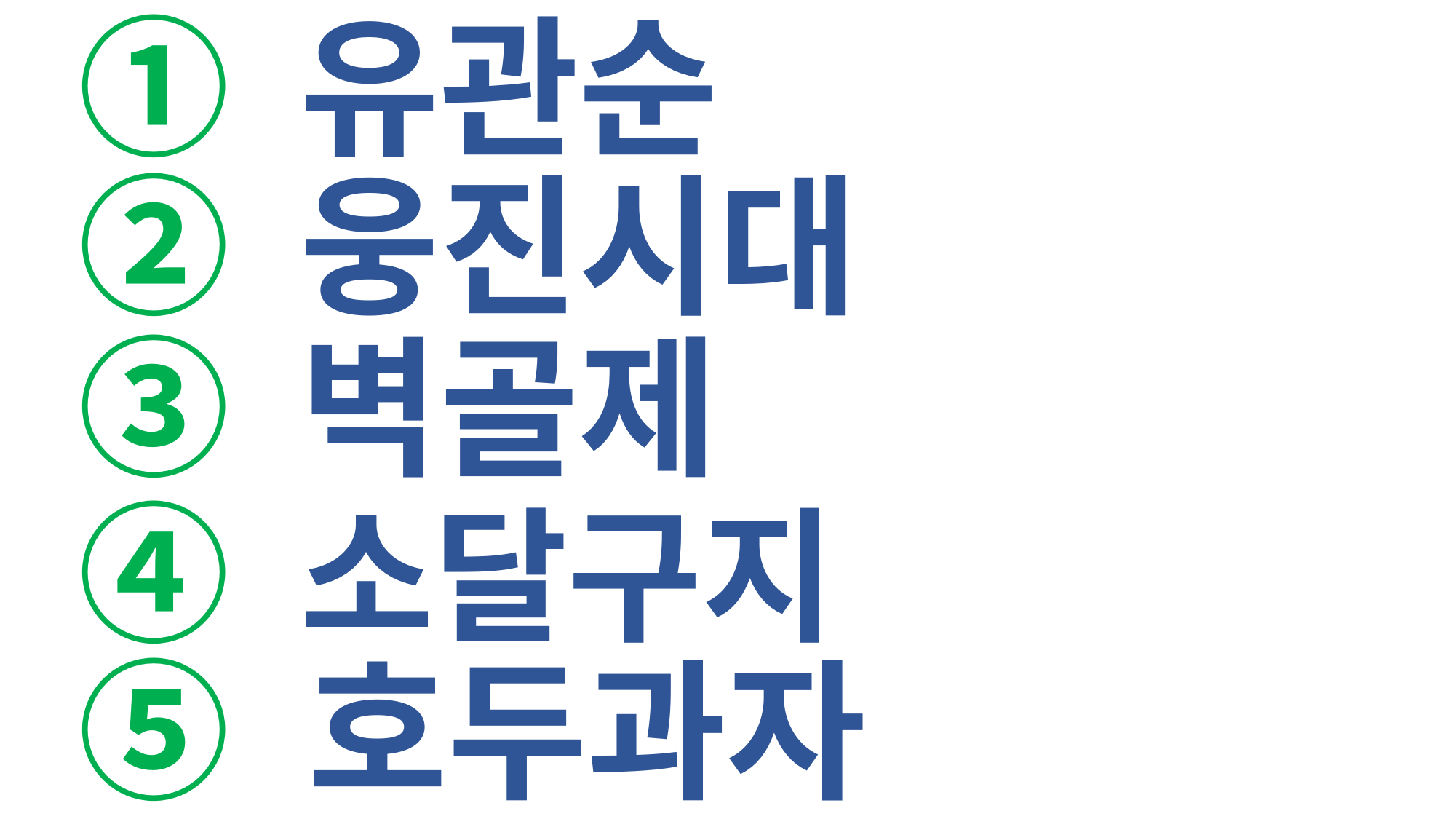

① 유관순

② 웅진시대

③ 벽골제

④ 소달구지

⑤ 호두과자